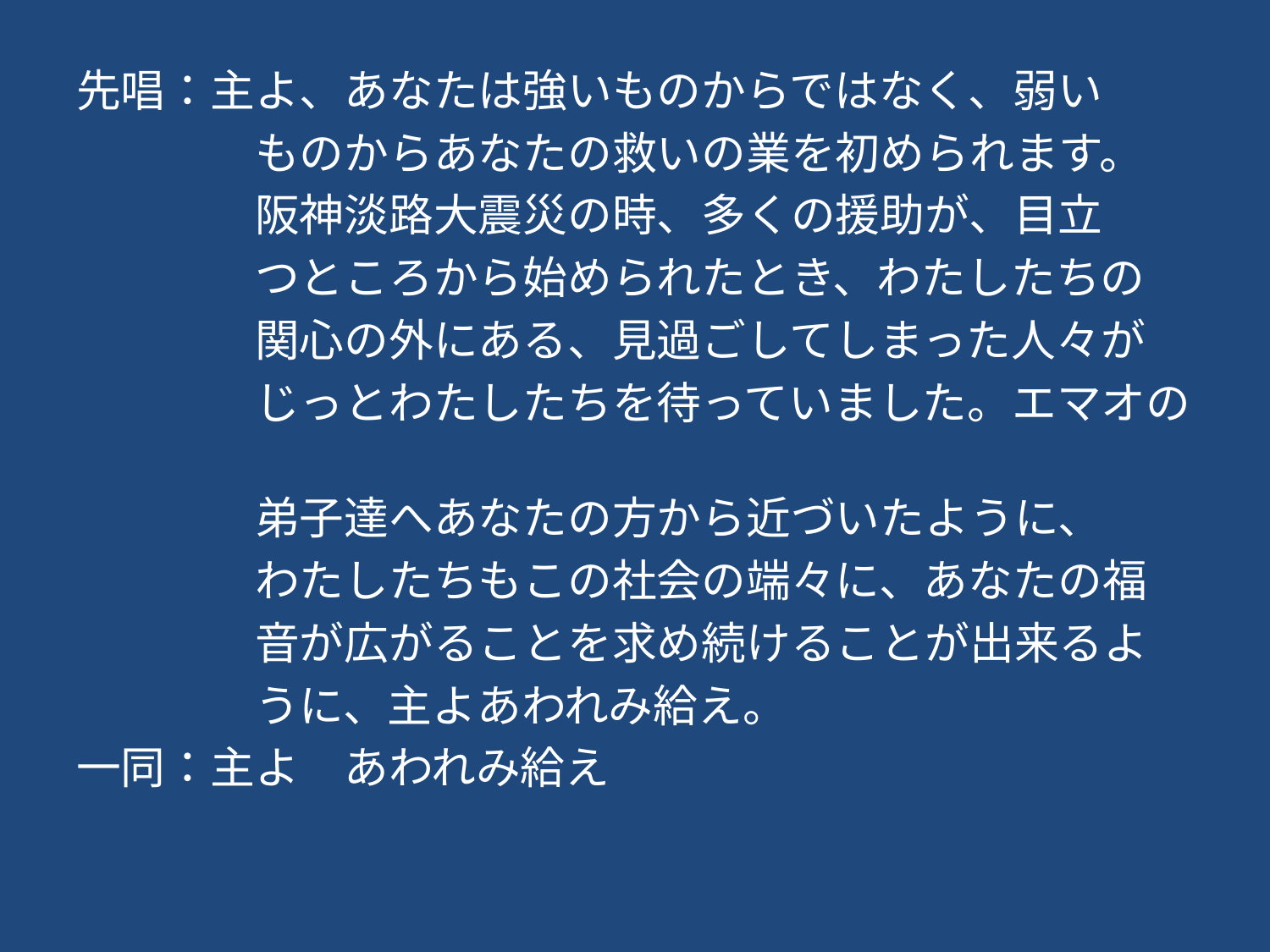

#
先唱：主よ、あなたは強いものからではなく、弱い
　　　　ものからあなたの救いの業を初められます。
　　　　阪神淡路大震災の時、多くの援助が、目立
　　　　つところから始められたとき、わたしたちの
　　　　関心の外にある、見過ごしてしまった人々が
　　　　じっとわたしたちを待っていました。エマオの
　　　　弟子達へあなたの方から近づいたように、
　　　　わたしたちもこの社会の端々に、あなたの福
　　　　音が広がることを求め続けることが出来るよ
　　　　うに、主よあわれみ給え。
一同：主よ　あわれみ給え